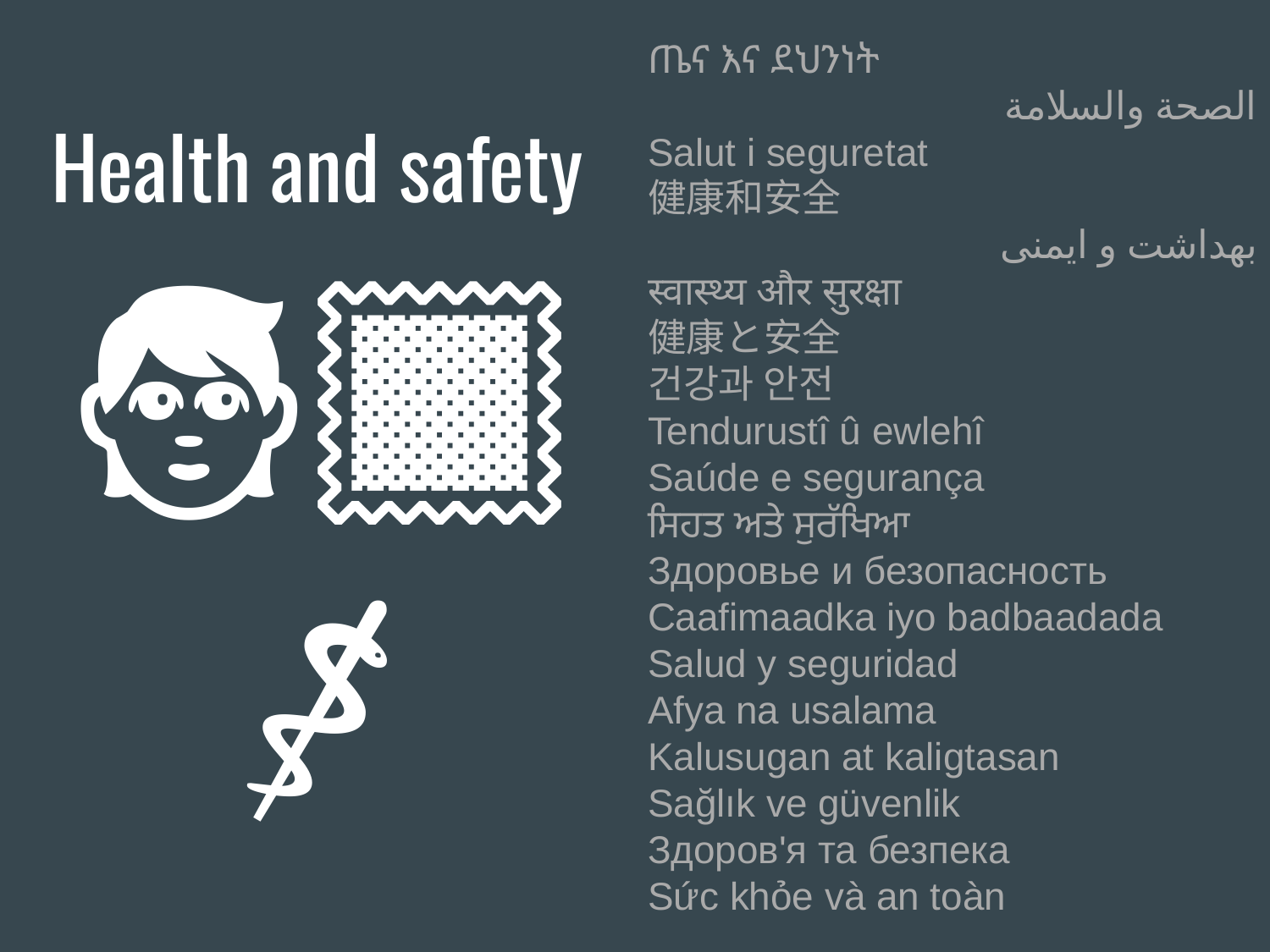

Health and safety
🧑🏾‍⚕️
ጤና እና ደህንነት
الصحة والسلامة
Salut i seguretat
健康和安全
بهداشت و ایمنی
स्वास्थ्य और सुरक्षा
健康と安全
건강과 안전
Tendurustî û ewlehî
Saúde e segurança
ਸਿਹਤ ਅਤੇ ਸੁਰੱਖਿਆ
Здоровье и безопасность
Caafimaadka iyo badbaadada
Salud y seguridad
Afya na usalama
Kalusugan at kaligtasan
Sağlık ve güvenlik
Здоров'я та безпека
Sức khỏe và an toàn